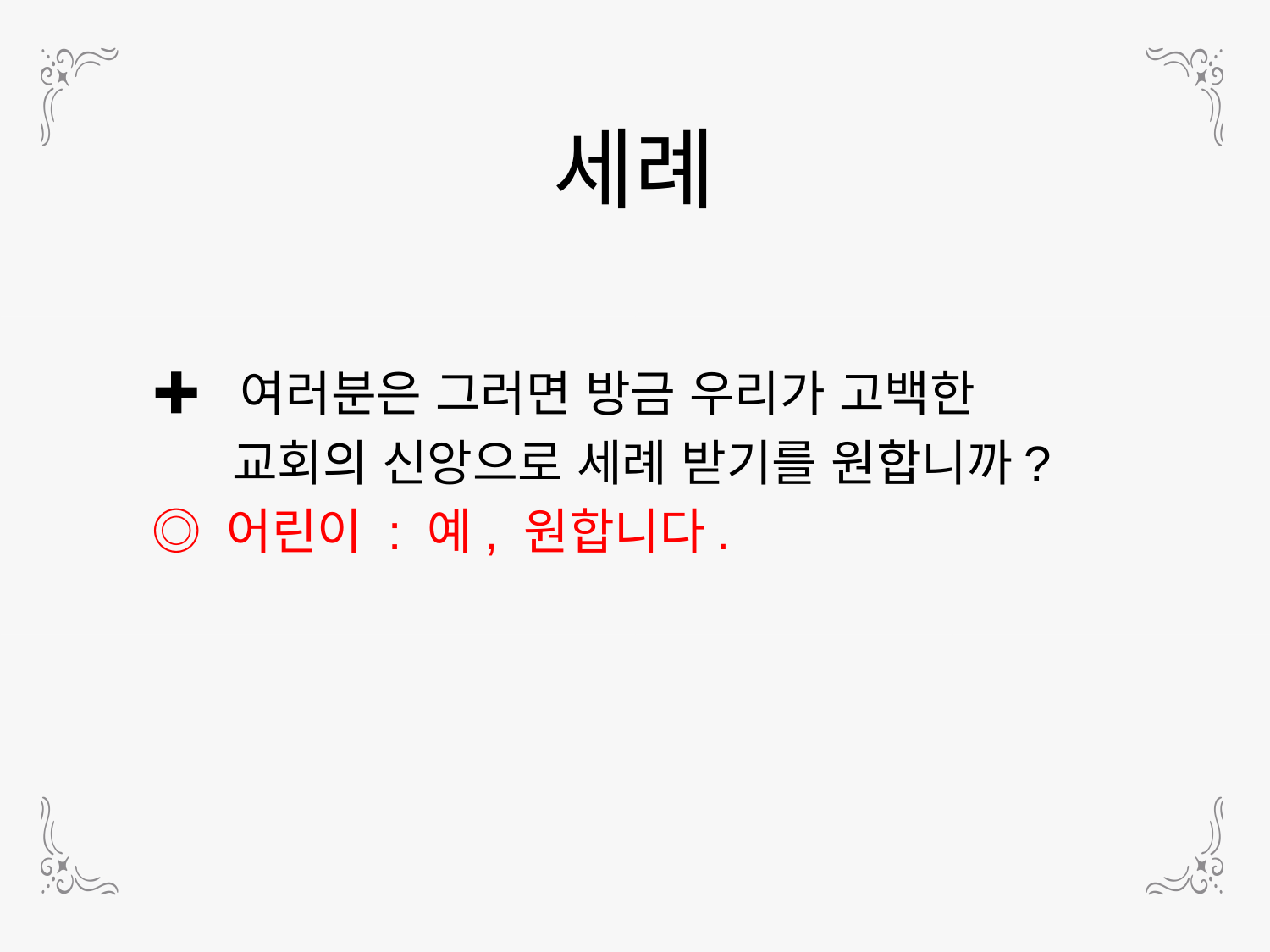

세례
✚  여러분은 그러면 방금 우리가 고백한
     교회의 신앙으로 세례 받기를 원합니까?
◎ 어린이 : 예, 원합니다.